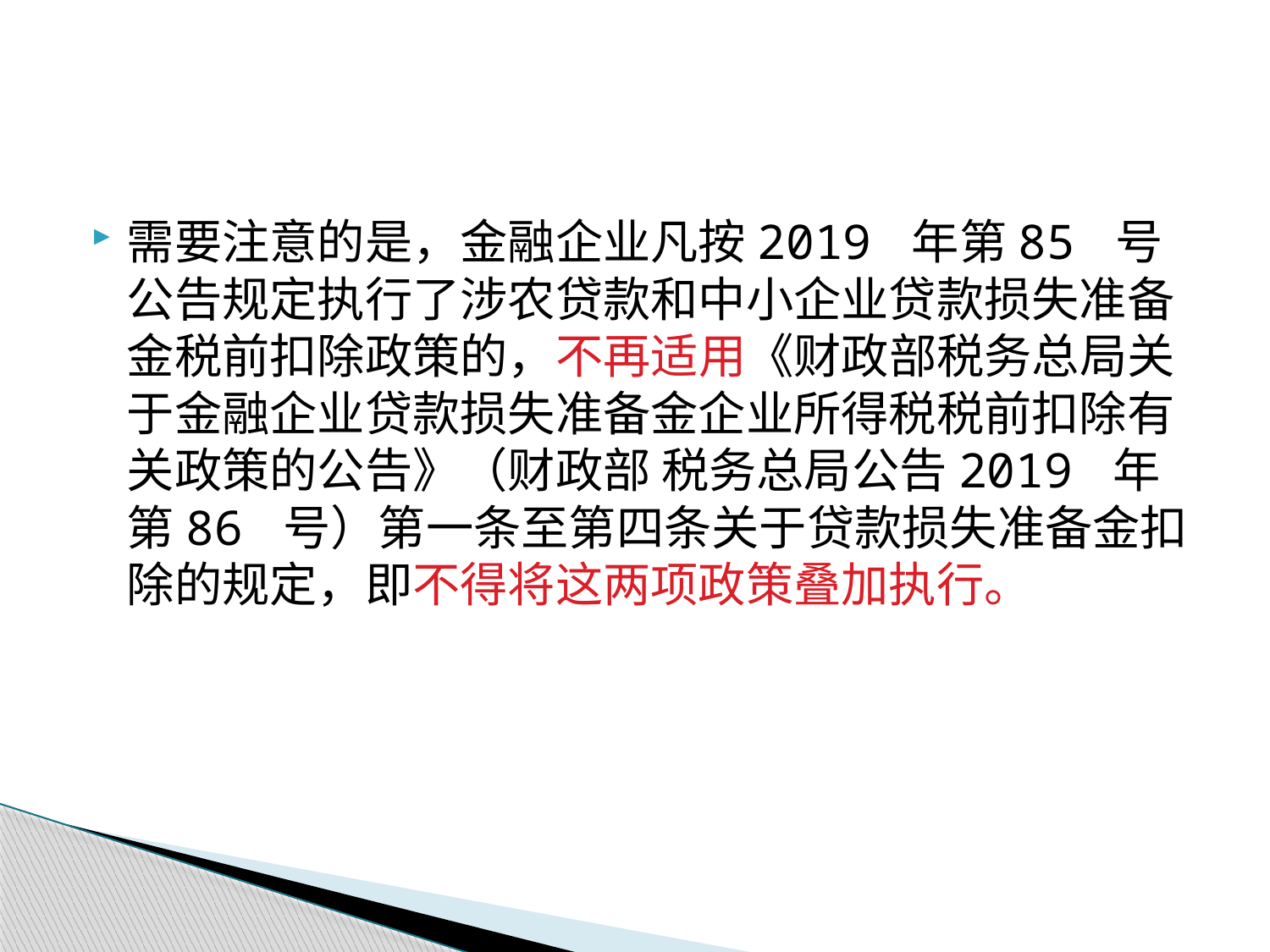

需要注意的是，金融企业凡按2019 年第85 号公告规定执行了涉农贷款和中小企业贷款损失准备金税前扣除政策的，不再适用《财政部税务总局关于金融企业贷款损失准备金企业所得税税前扣除有关政策的公告》（财政部 税务总局公告2019 年第86 号）第一条至第四条关于贷款损失准备金扣除的规定，即不得将这两项政策叠加执行。